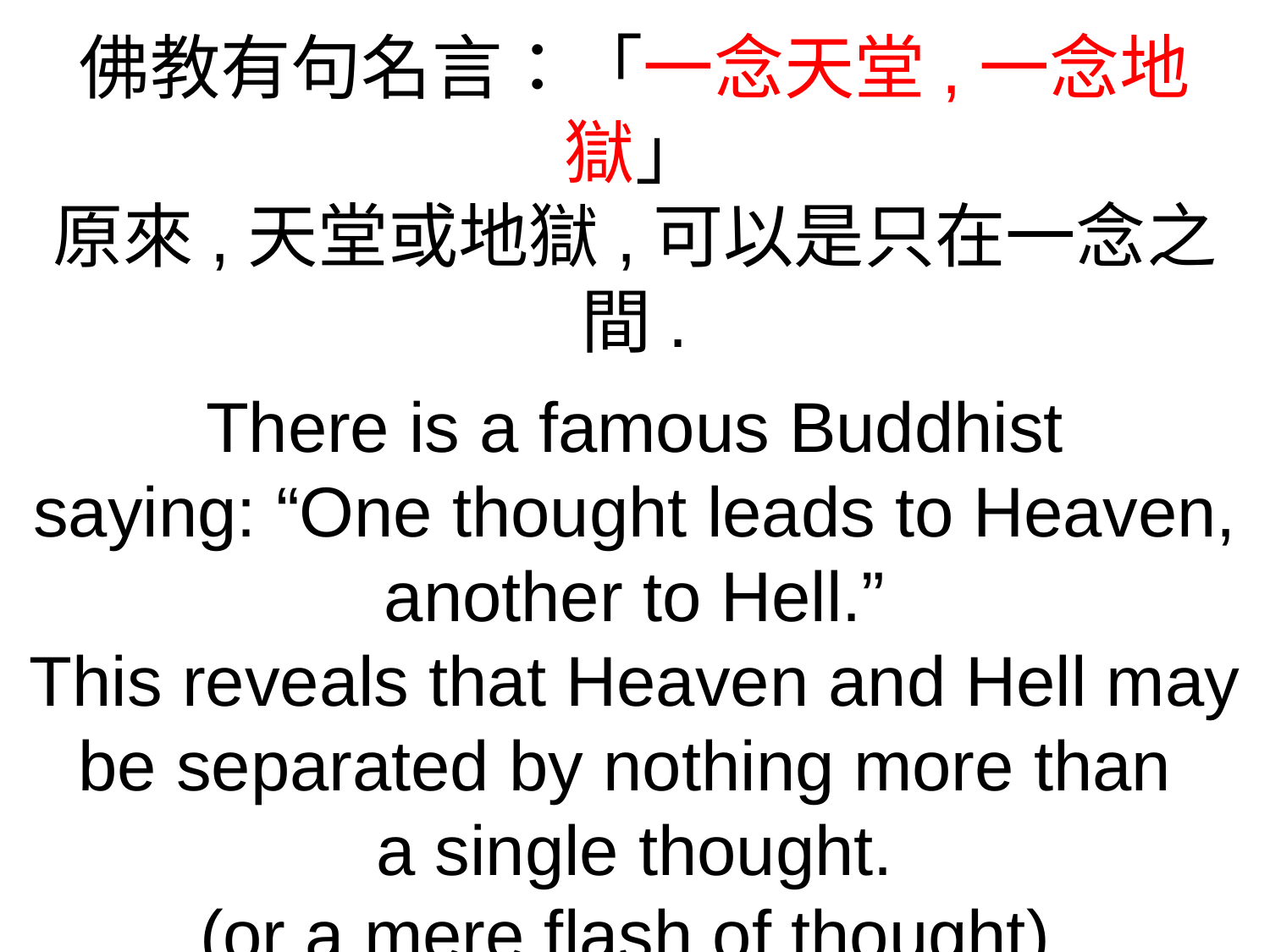

佛教有句名言：「一念天堂,一念地獄」
原來,天堂或地獄,可以是只在一念之間.
There is a famous Buddhist saying: “One thought leads to Heaven, another to Hell.”
This reveals that Heaven and Hell may be separated by nothing more than
a single thought.
(or a mere flash of thought)